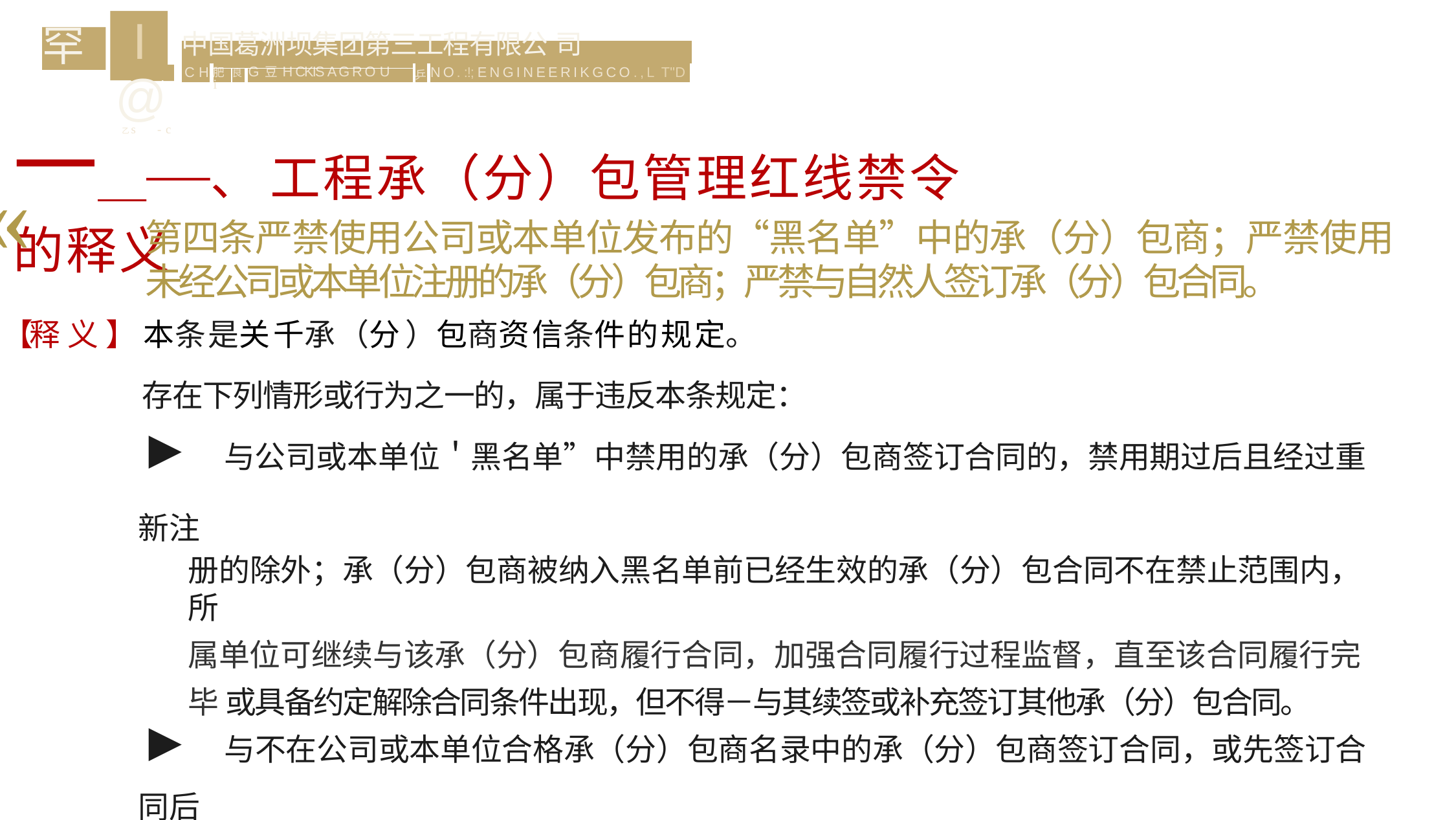

I@
乙s	- c
罕
| 中 国 葛 洲 坝 集 团 第 三 工 程 有 限 公 司 |  |  |  |  |  |
| --- | --- | --- | --- | --- | --- |
| C H |  |  |  | 乒 | N O . :!; ENGINEERIKGCO.,L T"D |
|  | 肥i | 良 | G 豆 H CKIS A G R O U |  |  |

一＿＿、 工程承（分）包管理红线禁令的释义
«	第四条严禁使用公司或本单位发布的“黑名单”中的承（分）包商；严禁使用 未经公司或本单位注册的承（分）包商；严禁与自然人签订承（分）包合同。
【释 义 】 本条是关千承（分）包商资信条件的规定。
存在下列情形或行为之一的，属于违反本条规定：
► 与公司或本单位＇黑名单”中禁用的承（分）包商签订合同的，禁用期过后且经过重新注
册的除外；承（分）包商被纳入黑名单前已经生效的承（分）包合同不在禁止范围内，所
属单位可继续与该承（分）包商履行合同，加强合同履行过程监督，直至该合同履行完毕 或具备约定解除合同条件出现，但不得－与其续签或补充签订其他承（分）包合同。
► 与不在公司或本单位合格承（分）包商名录中的承（分）包商签订合同，或先签订合同后
补办注册手续的；
► 与自然人签订承（分）包合同的。